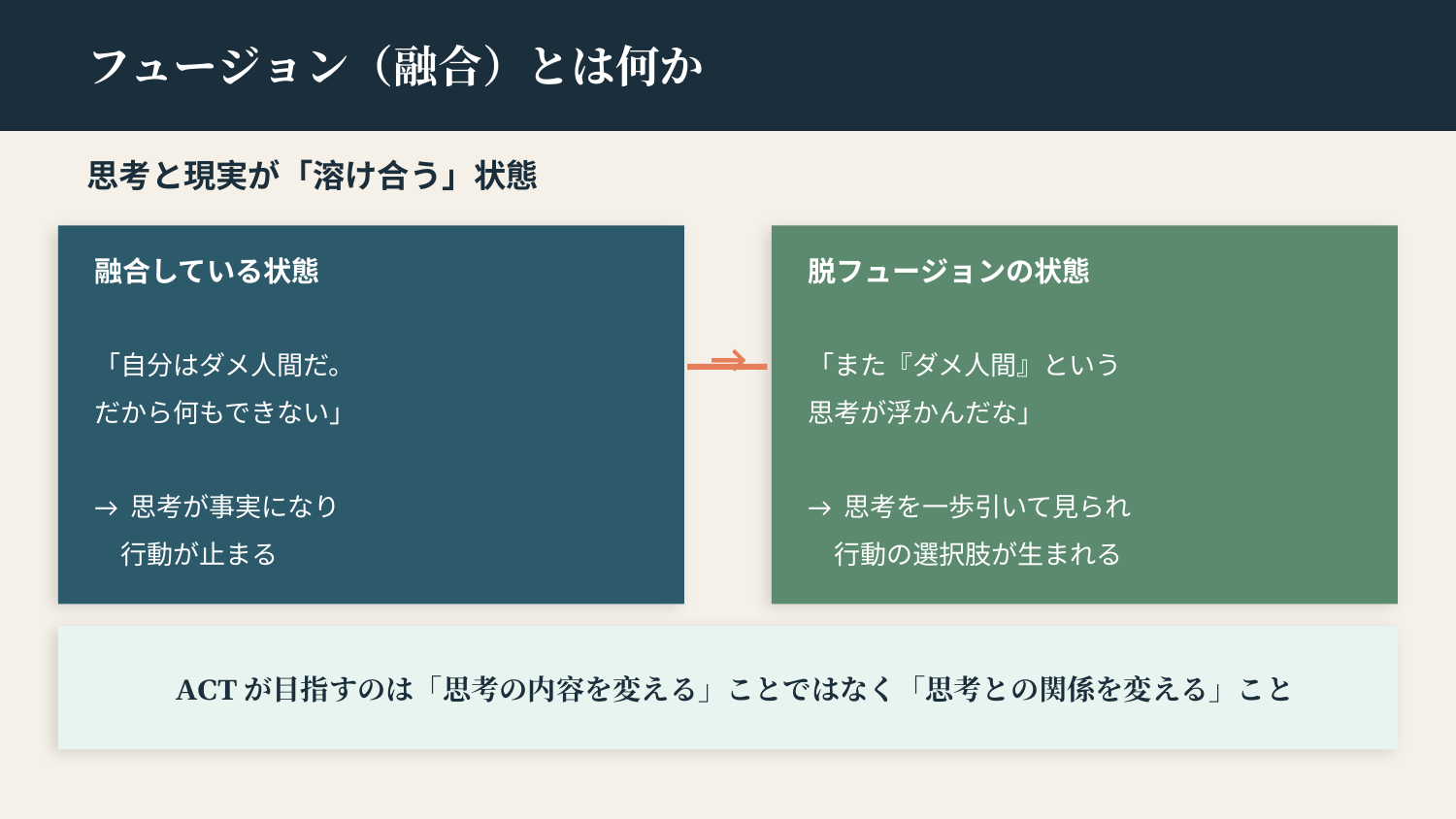

フュージョン（融合）とは何か
思考と現実が「溶け合う」状態

融合している状態
脱フュージョンの状態
「自分はダメ人間だ。
だから何もできない」

→ 思考が事実になり
　行動が止まる
「また『ダメ人間』という
思考が浮かんだな」

→ 思考を一歩引いて見られ
　行動の選択肢が生まれる
→

ACTが目指すのは「思考の内容を変える」ことではなく「思考との関係を変える」こと